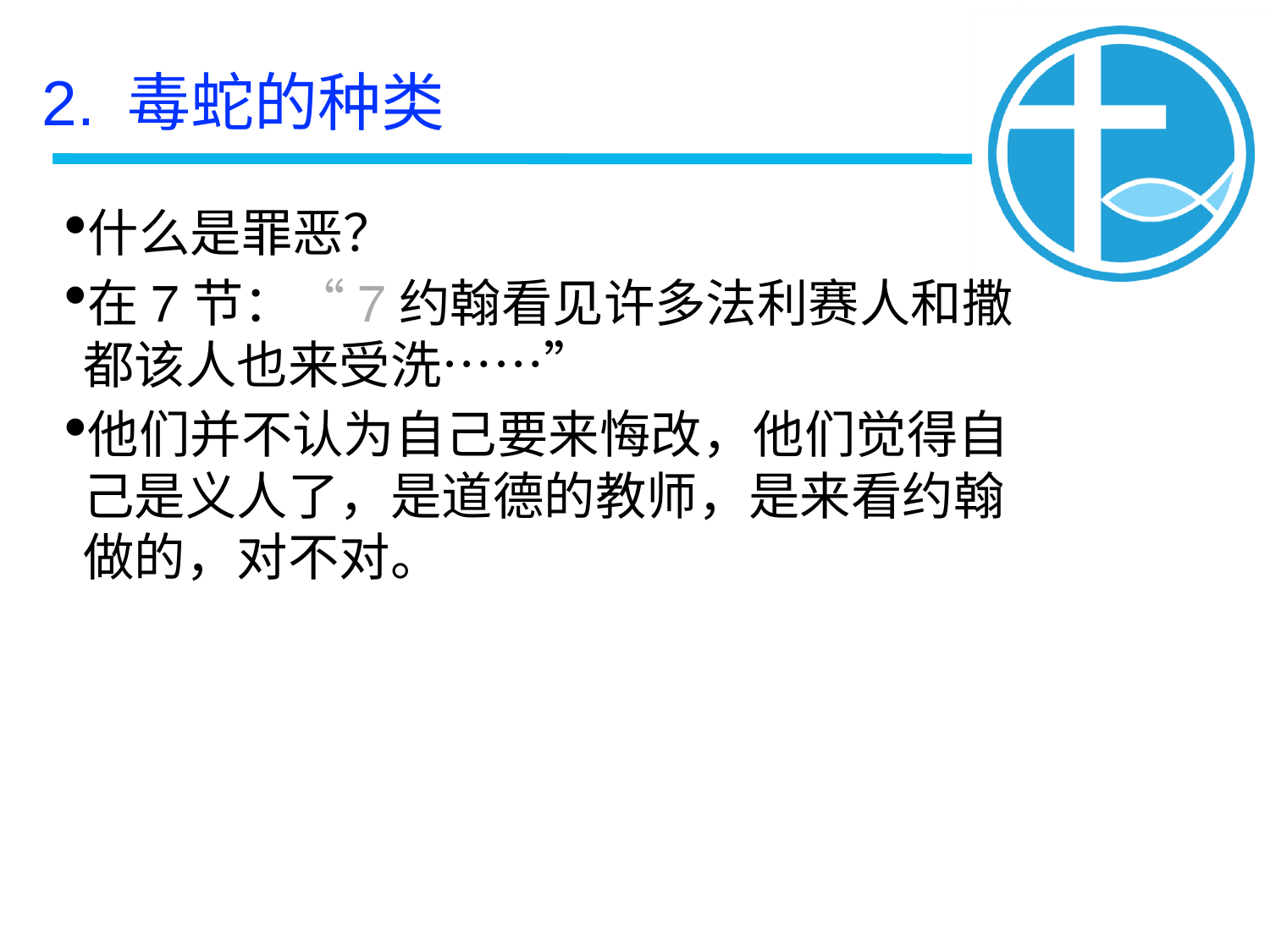

2. 毒蛇的种类
什么是罪恶？
在7节：“7约翰看见许多法利赛人和撒都该人也来受洗……”
他们并不认为自己要来悔改，他们觉得自己是义人了，是道德的教师，是来看约翰做的，对不对。